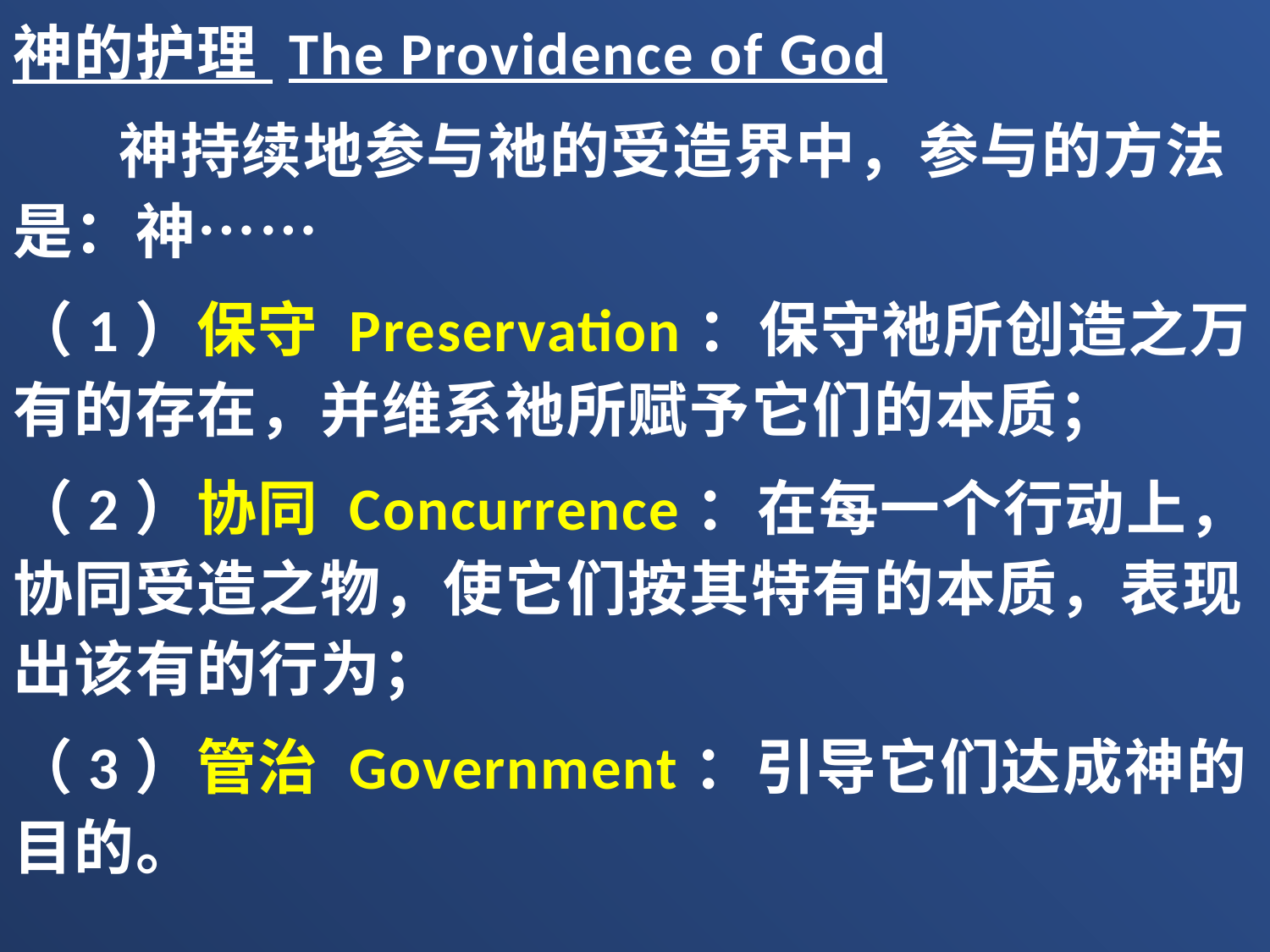

神的护理 The Providence of God
      神持续地参与祂的受造界中，参与的方法是：神……
（1）保守 Preservation：保守祂所创造之万有的存在，并维系祂所赋予它们的本质；
（2）协同 Concurrence：在每一个行动上，协同受造之物，使它们按其特有的本质，表现出该有的行为；
（3）管治 Government：引导它们达成神的目的。